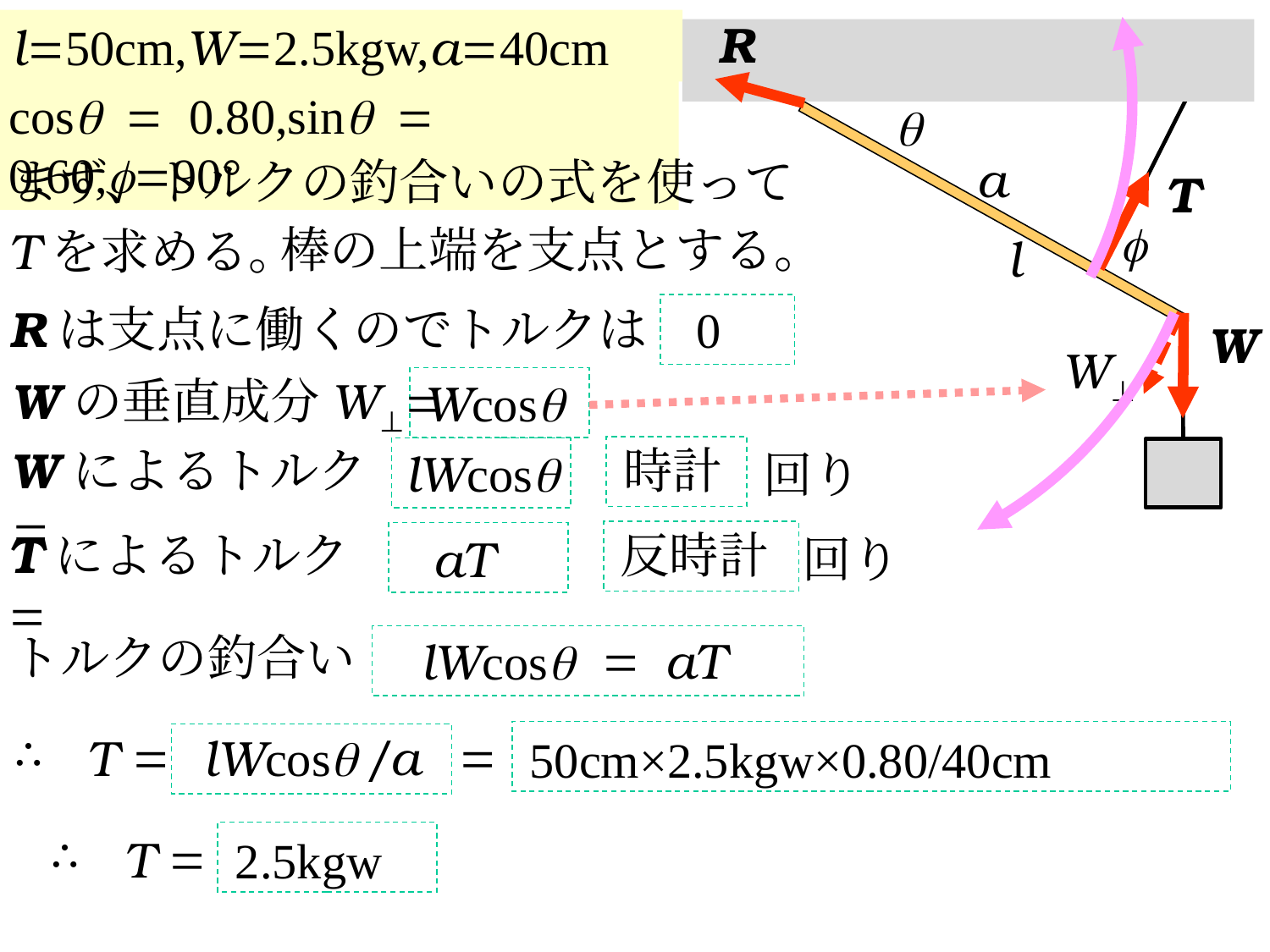

R
l=50cm,W=2.5kgw,a=40cm

a
l

T

W

θ
φ
cosθ = 0.80,sinθ = 0.60,φ=90°
まず、トルクの釣合いの式を使って
Tを求める。
棒の上端を支点とする。
Rは支点に働くのでトルクは
0

W⊥
Wの垂直成分W⊥=
Wcosθ

時計
Wによるトルク=
lWcosθ

回り

反時計
Tによるトルク=

aT
回り

トルクの釣合い
=
aT
lWcosθ

∴
=
=
a
T
/
lWcosθ

50cm×2.5kgw×0.80/40cm

∴
=
T

2.5kgw